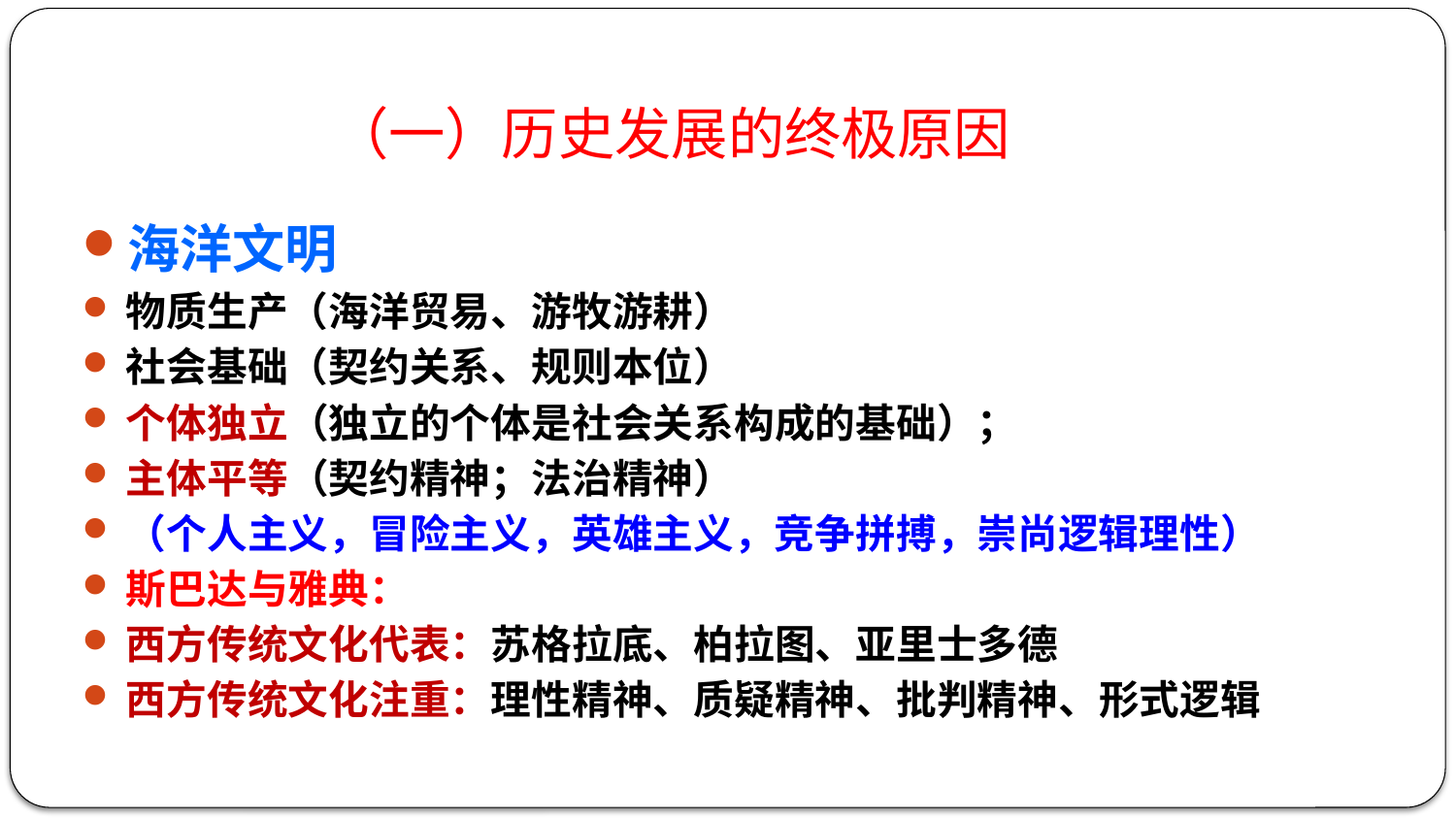

# （一）历史发展的终极原因
海洋文明
物质生产（海洋贸易、游牧游耕）
社会基础（契约关系、规则本位）
个体独立（独立的个体是社会关系构成的基础）；
主体平等（契约精神；法治精神）
（个人主义，冒险主义，英雄主义，竞争拼搏，崇尚逻辑理性）
斯巴达与雅典：
西方传统文化代表：苏格拉底、柏拉图、亚里士多德
西方传统文化注重：理性精神、质疑精神、批判精神、形式逻辑